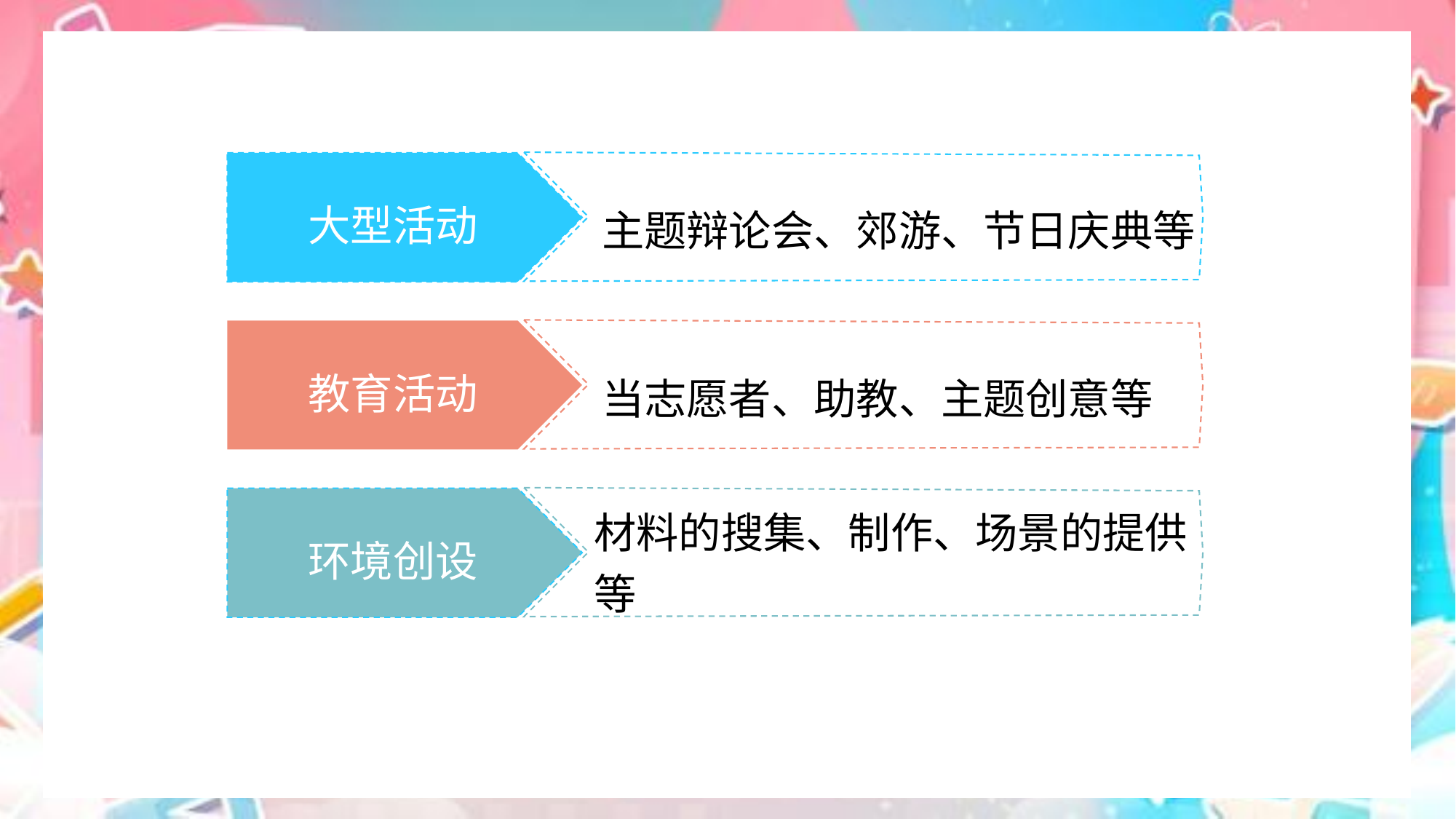

主题辩论会、郊游、节日庆典等
大型活动

当志愿者、助教、主题创意等
教育活动

材料的搜集、制作、场景的提供等
环境创设